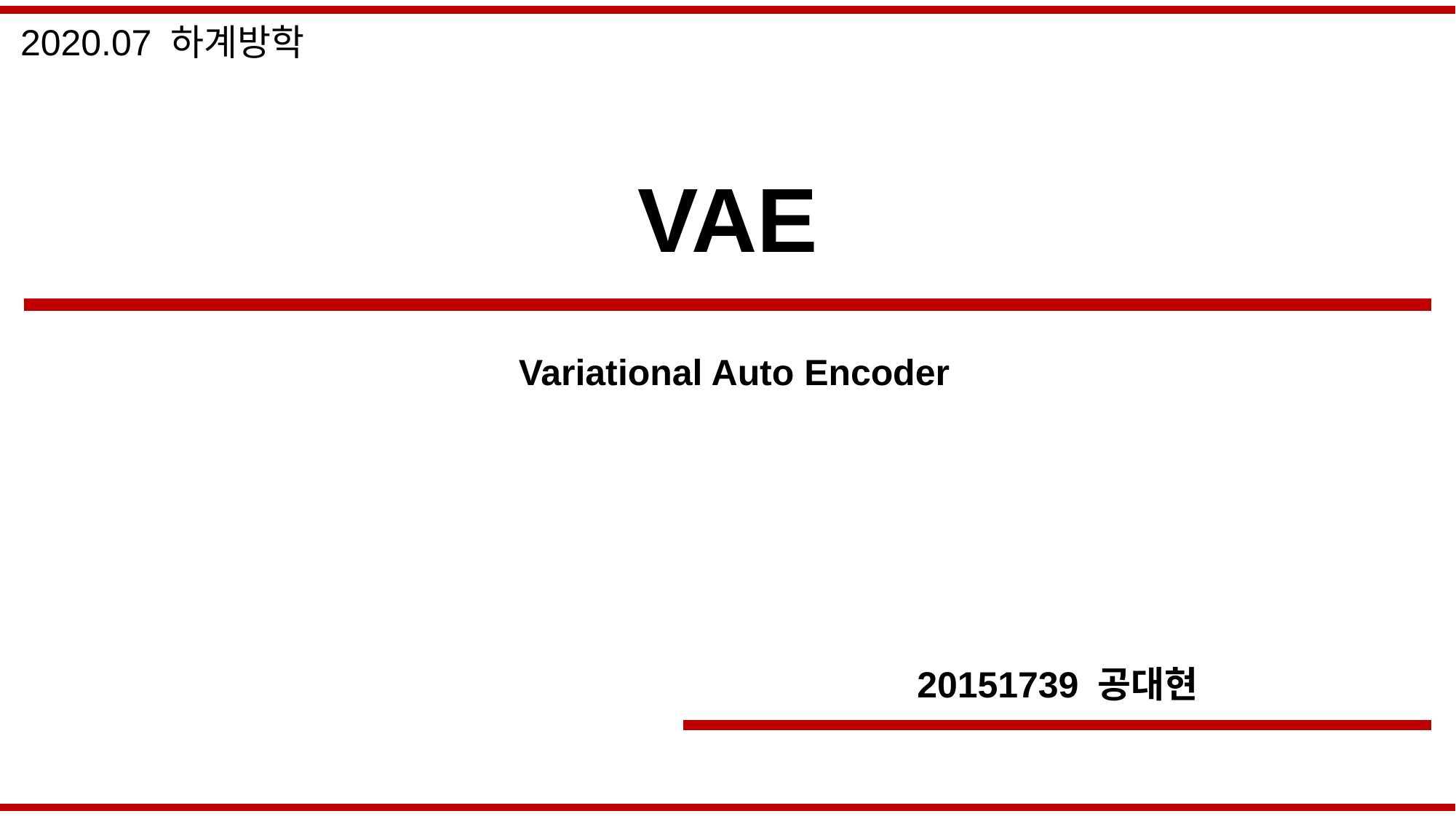

2020.07 하계방학
# VAE

Variational Auto Encoder
20151739 공대현